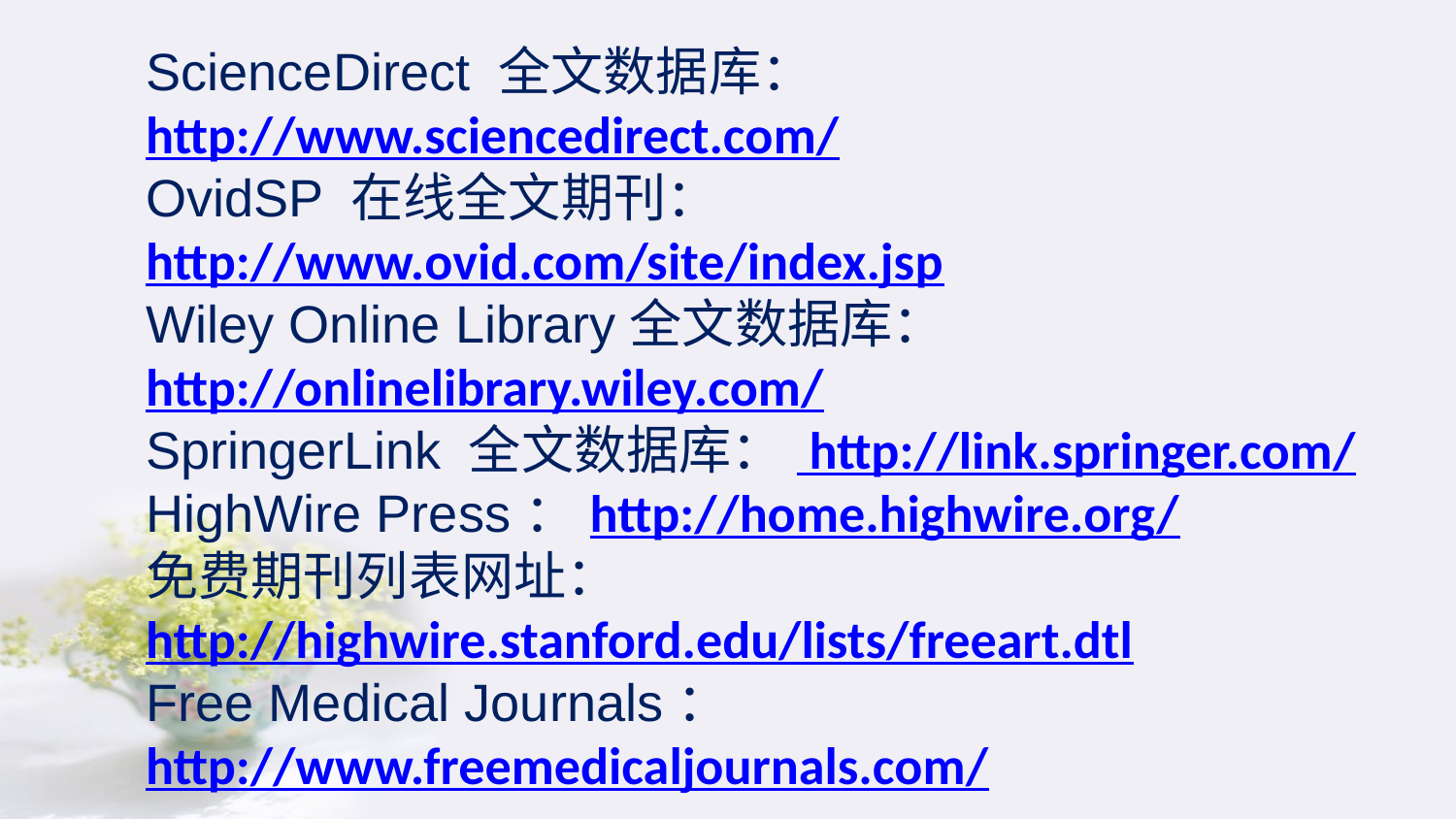

ScienceDirect 全文数据库：http://www.sciencedirect.com/
OvidSP 在线全文期刊：http://www.ovid.com/site/index.jsp
Wiley Online Library全文数据库：http://onlinelibrary.wiley.com/
SpringerLink 全文数据库： http://link.springer.com/
HighWire Press：http://home.highwire.org/
免费期刊列表网址：http://highwire.stanford.edu/lists/freeart.dtl
Free Medical Journals： http://www.freemedicaljournals.com/